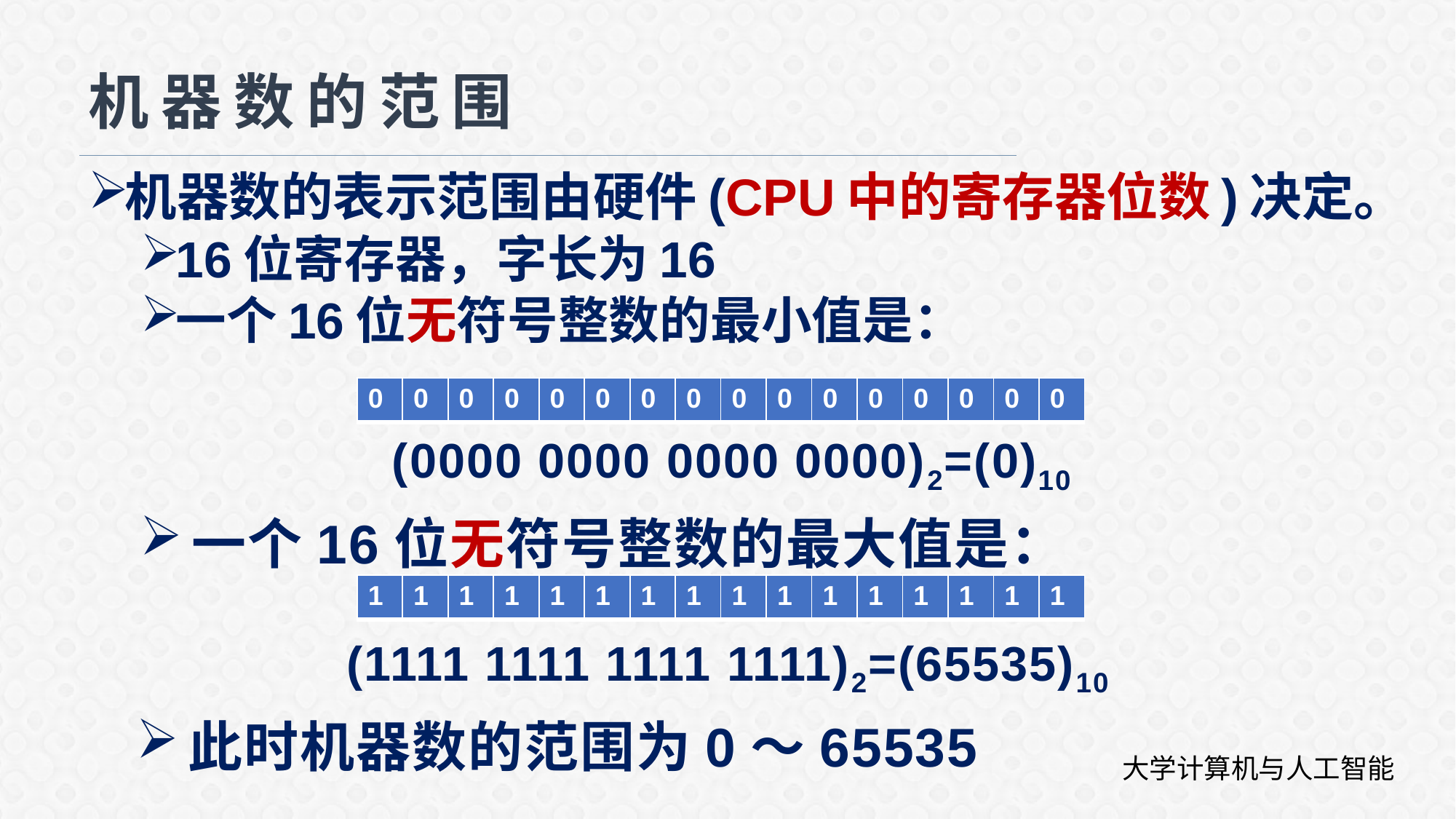

# 机器数的范围
机器数的表示范围由硬件(CPU中的寄存器位数)决定。
16位寄存器，字长为16
一个16位无符号整数的最小值是：
| 0 | 0 | 0 | 0 | 0 | 0 | 0 | 0 | 0 | 0 | 0 | 0 | 0 | 0 | 0 | 0 |
| --- | --- | --- | --- | --- | --- | --- | --- | --- | --- | --- | --- | --- | --- | --- | --- |
(0000 0000 0000 0000)2=(0)10
一个16位无符号整数的最大值是：

| 1 | 1 | 1 | 1 | 1 | 1 | 1 | 1 | 1 | 1 | 1 | 1 | 1 | 1 | 1 | 1 |
| --- | --- | --- | --- | --- | --- | --- | --- | --- | --- | --- | --- | --- | --- | --- | --- |
(1111 1111 1111 1111)2=(65535)10
此时机器数的范围为0～65535
大学计算机与人工智能